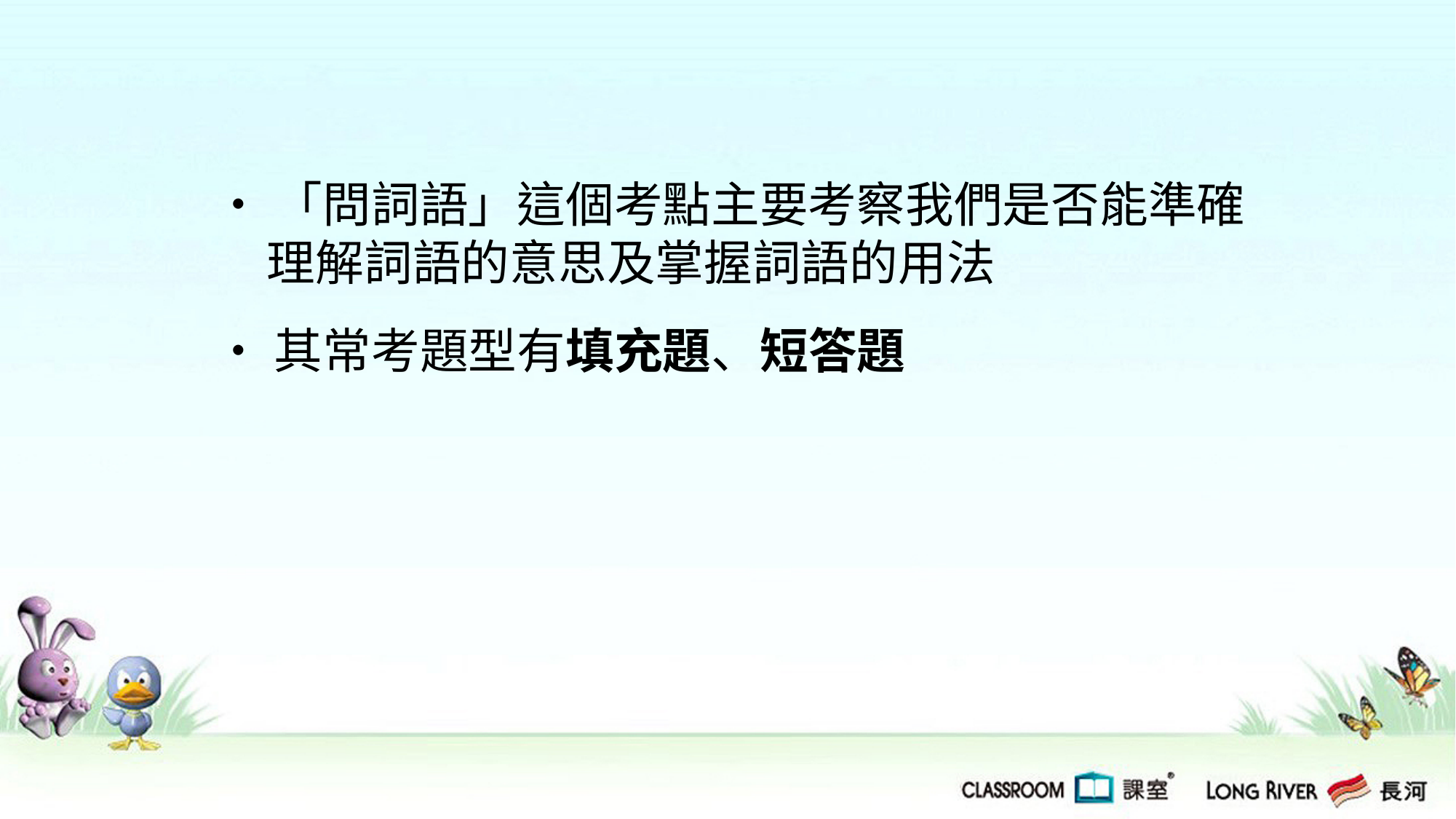

‧「問詞語」這個考點主要考察我們是否能準確理解詞語的意思及掌握詞語的用法
‧其常考題型有填充題、短答題